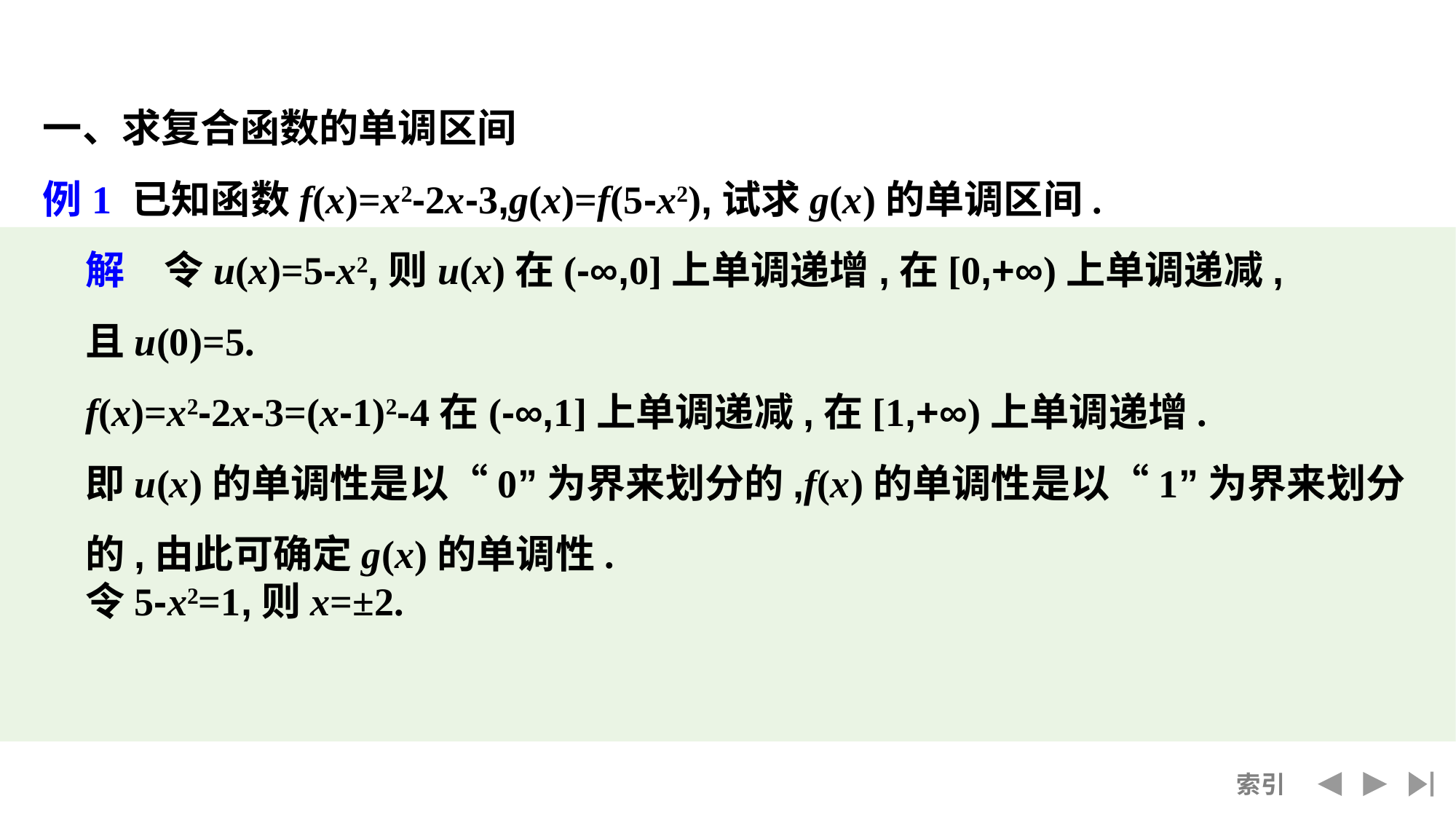

一、求复合函数的单调区间
例1 已知函数f(x)=x2-2x-3,g(x)=f(5-x2),试求g(x)的单调区间.
解　令u(x)=5-x2,则u(x)在(-∞,0]上单调递增,在[0,+∞)上单调递减,
且u(0)=5.
f(x)=x2-2x-3=(x-1)2-4在(-∞,1]上单调递减,在[1,+∞)上单调递增.
即u(x)的单调性是以“0”为界来划分的,f(x)的单调性是以“1”为界来划分的,由此可确定g(x)的单调性.
令5-x2=1,则x=±2.